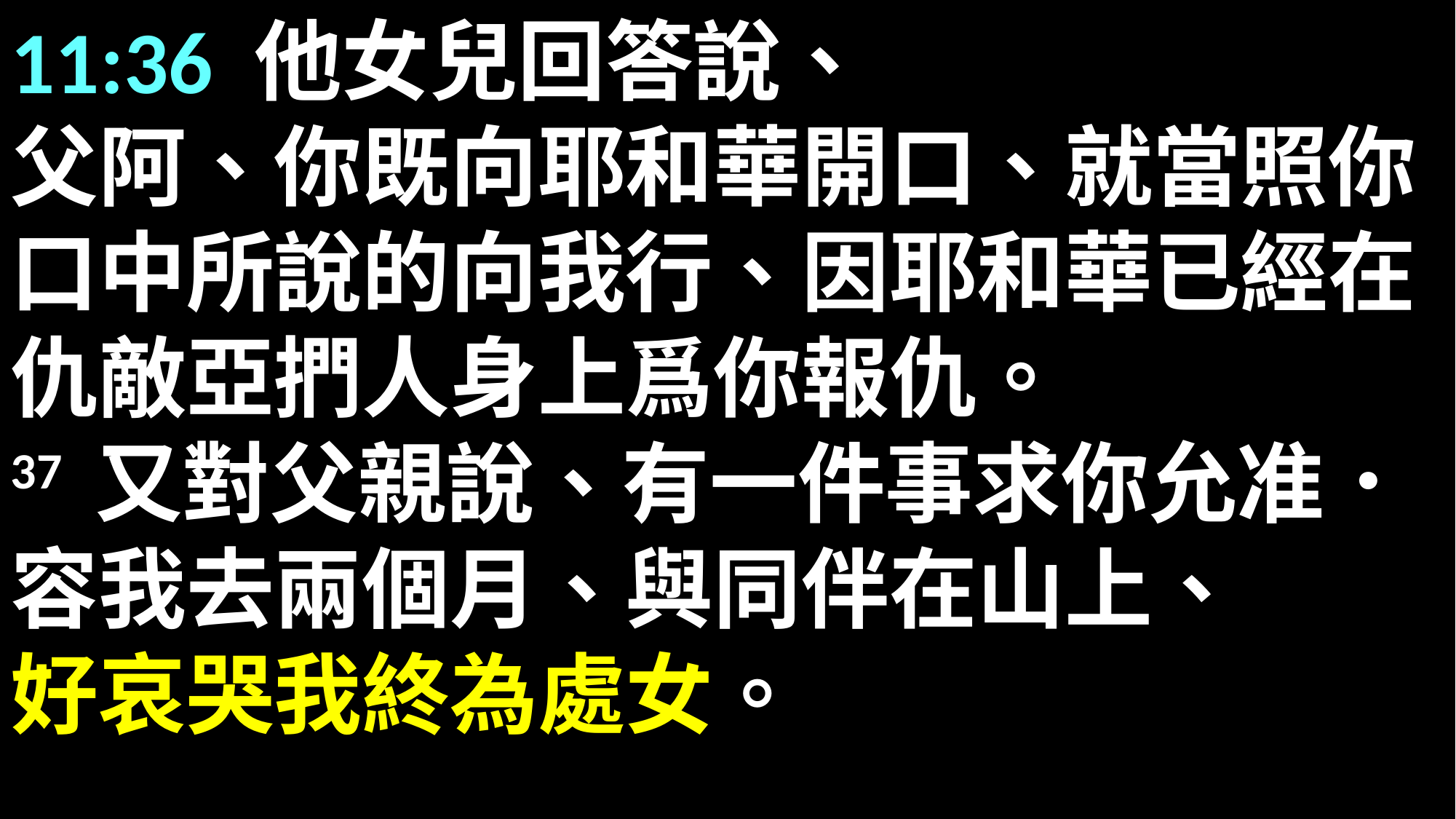

11:36 他女兒回答說、
父阿、你既向耶和華開口、就當照你口中所說的向我行、因耶和華已經在仇敵亞捫人身上爲你報仇。
37 又對父親說、有一件事求你允准．
容我去兩個月、與同伴在山上、
好哀哭我終為處女。